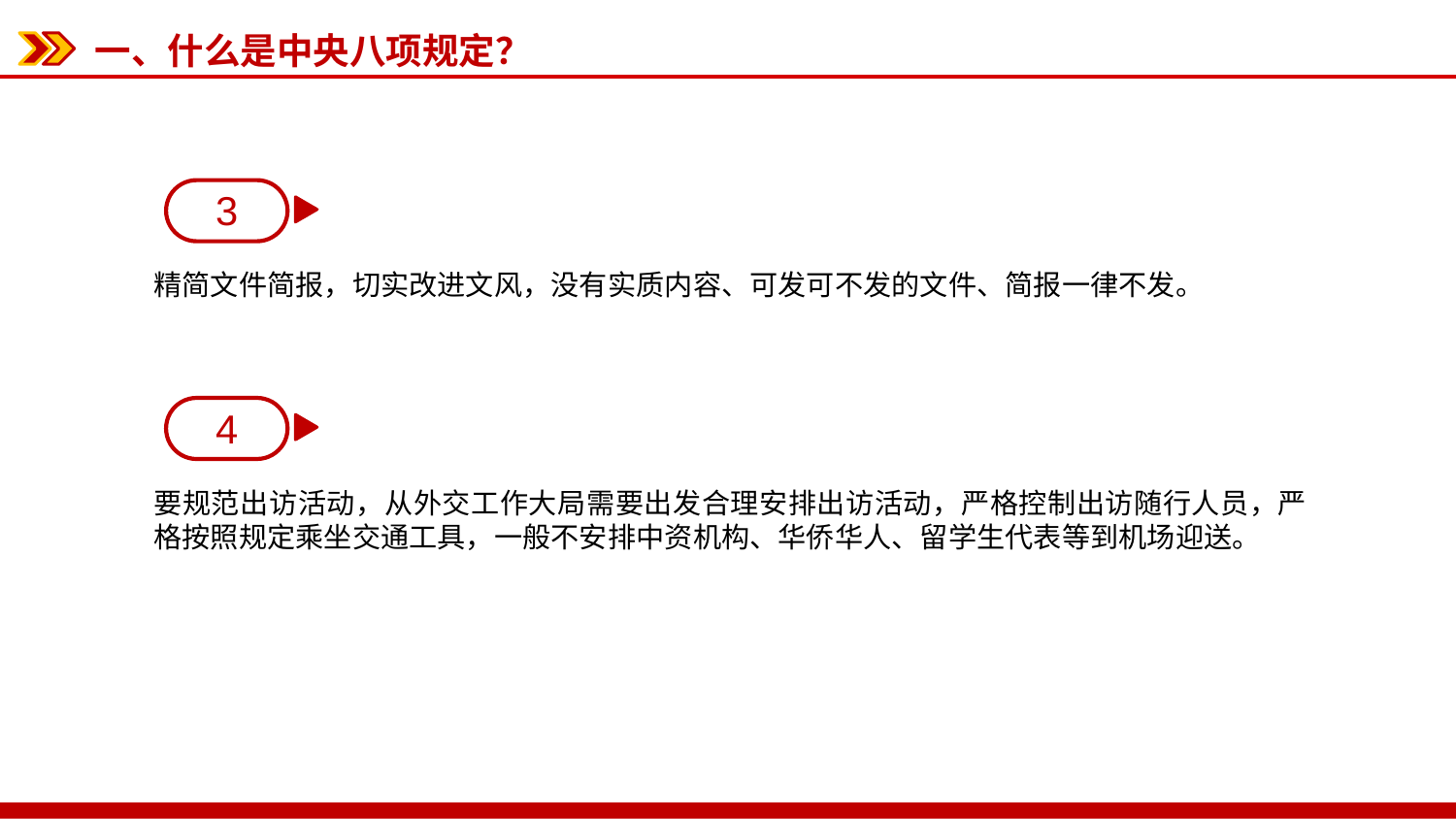

# 一、什么是中央八项规定？

3

精简文件简报，切实改进文风，没有实质内容、可发可不发的文件、简报一律不发。
4

要规范出访活动，从外交工作大局需要出发合理安排出访活动，严格控制出访随行人员，严格按照规定乘坐交通工具，一般不安排中资机构、华侨华人、留学生代表等到机场迎送。